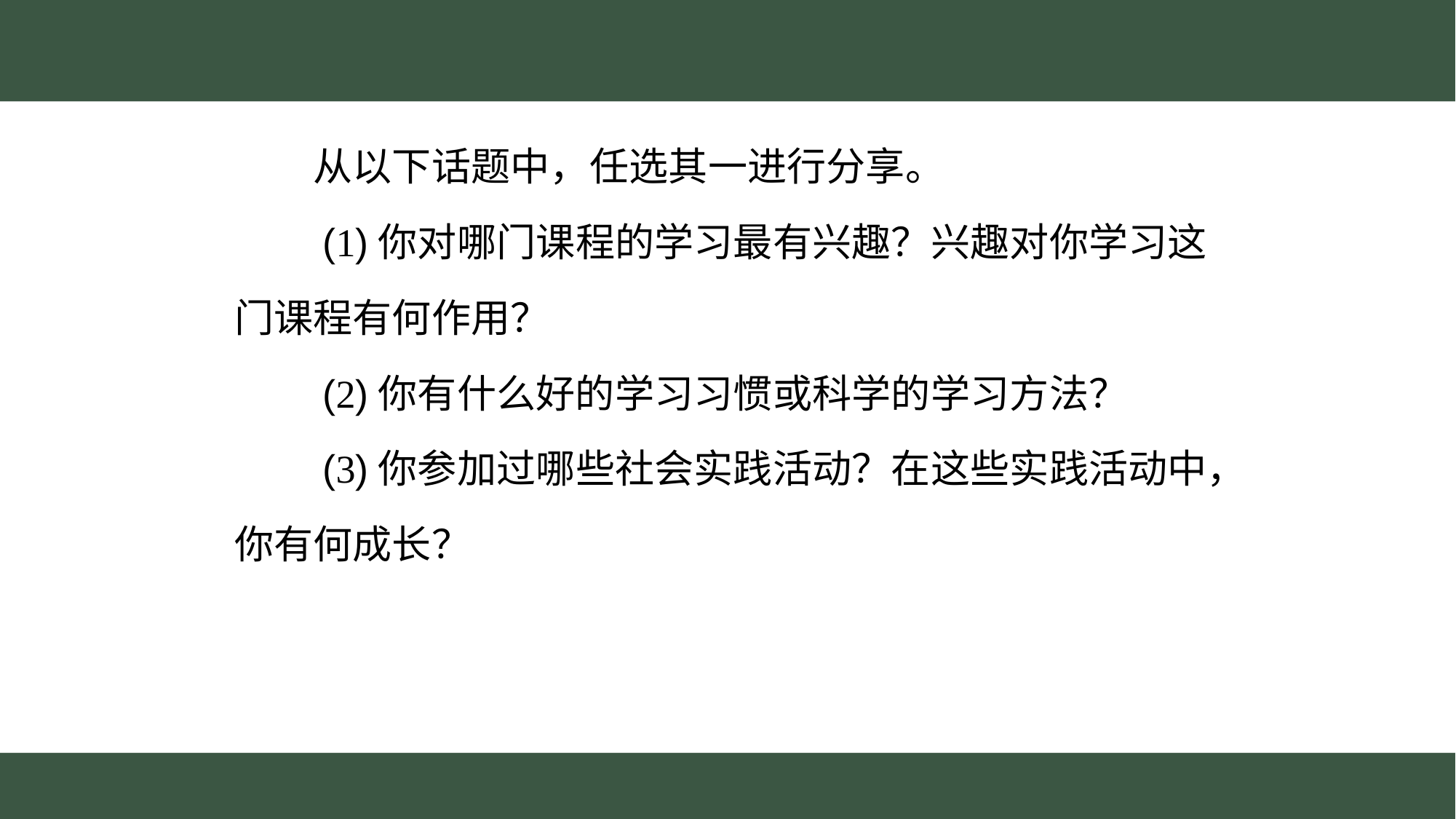

从以下话题中，任选其一进行分享。
　　(1)你对哪门课程的学习最有兴趣？兴趣对你学习这
门课程有何作用？
　　(2)你有什么好的学习习惯或科学的学习方法？
　　(3)你参加过哪些社会实践活动？在这些实践活动中，
你有何成长？